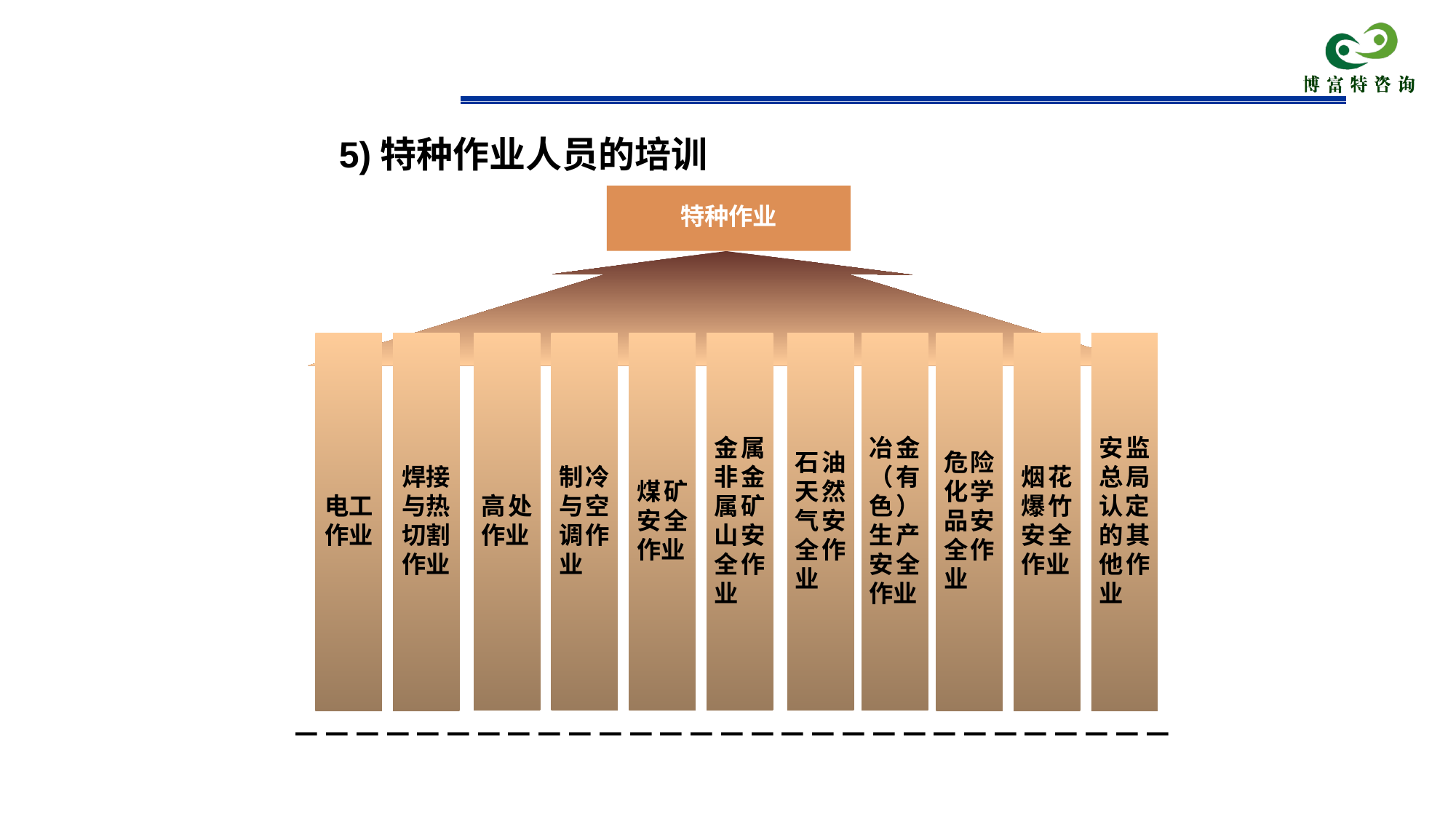

# 5)特种作业人员的培训

特种作业

石油天然气安全作业
高处作业
制冷与空调作业
煤矿安全作业
金属非金属矿山安全作业
冶金（有色）生产安全作业
电工作业
焊接与热切割作业
危险化学品安全作业
烟花爆竹安全作业
安监总局认定的其他作业
－－－－－－－－－－－－－－－－－－－－－－－－－－－－－